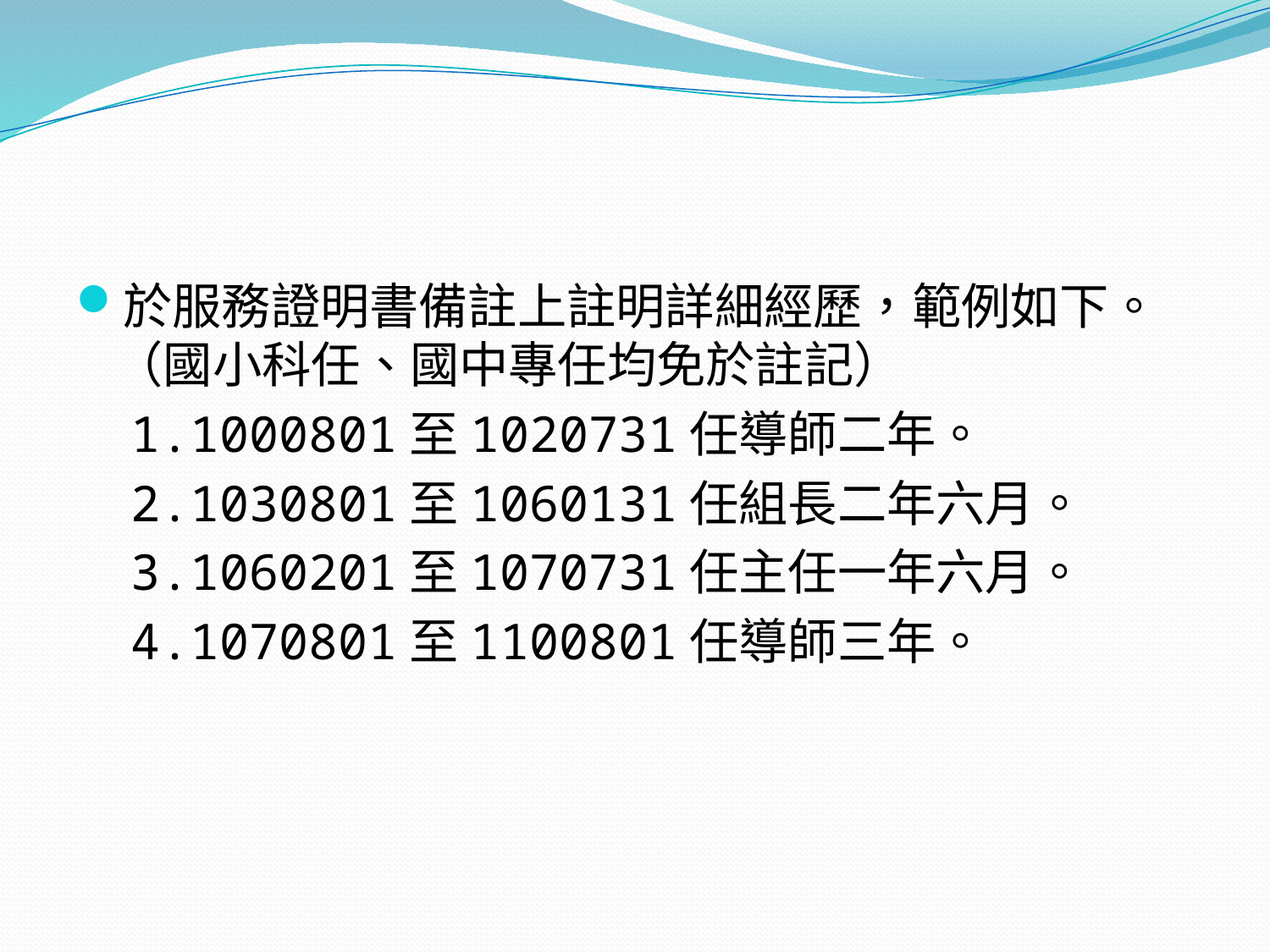

於服務證明書備註上註明詳細經歷，範例如下。（國小科任、國中專任均免於註記）
1.1000801至1020731任導師二年。
2.1030801至1060131任組長二年六月。
3.1060201至1070731任主任一年六月。
4.1070801至1100801任導師三年。